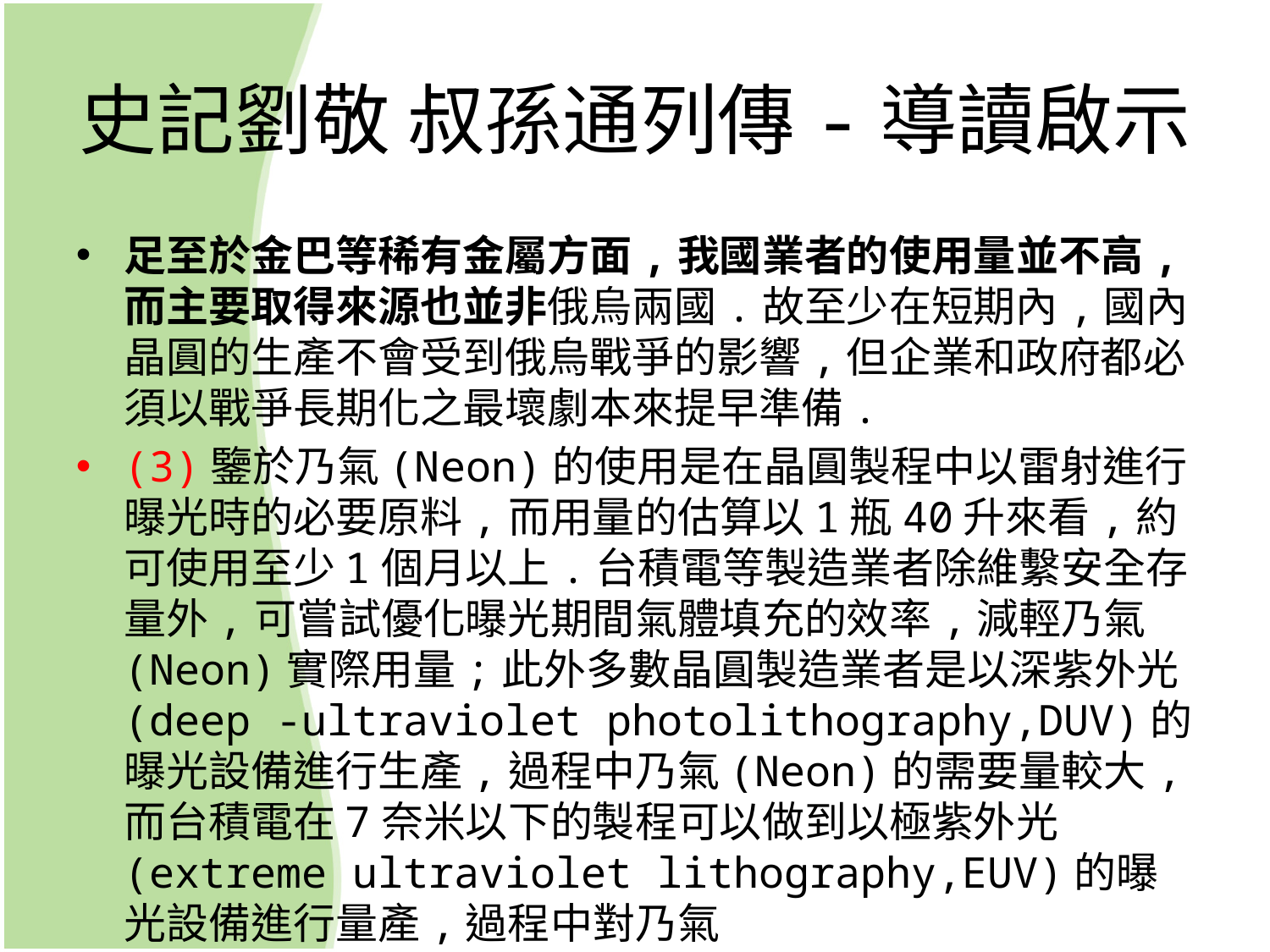

# 史記劉敬 叔孫通列傳-導讀啟示
足至於金巴等稀有金屬方面,我國業者的使用量並不高,而主要取得來源也並非俄烏兩國.故至少在短期內,國內晶圓的生產不會受到俄烏戰爭的影響,但企業和政府都必須以戰爭長期化之最壞劇本來提早準備.
(3)鑒於乃氣(Neon)的使用是在晶圓製程中以雷射進行曝光時的必要原料,而用量的估算以1瓶40升來看,約可使用至少1個月以上.台積電等製造業者除維繫安全存量外,可嘗試優化曝光期間氣體填充的效率,減輕乃氣(Neon)實際用量;此外多數晶圓製造業者是以深紫外光(deep -ultraviolet photolithography,DUV)的曝光設備進行生產,過程中乃氣(Neon)的需要量較大,而台積電在7奈米以下的製程可以做到以極紫外光 (extreme ultraviolet lithography,EUV)的曝光設備進行量產,過程中對乃氣